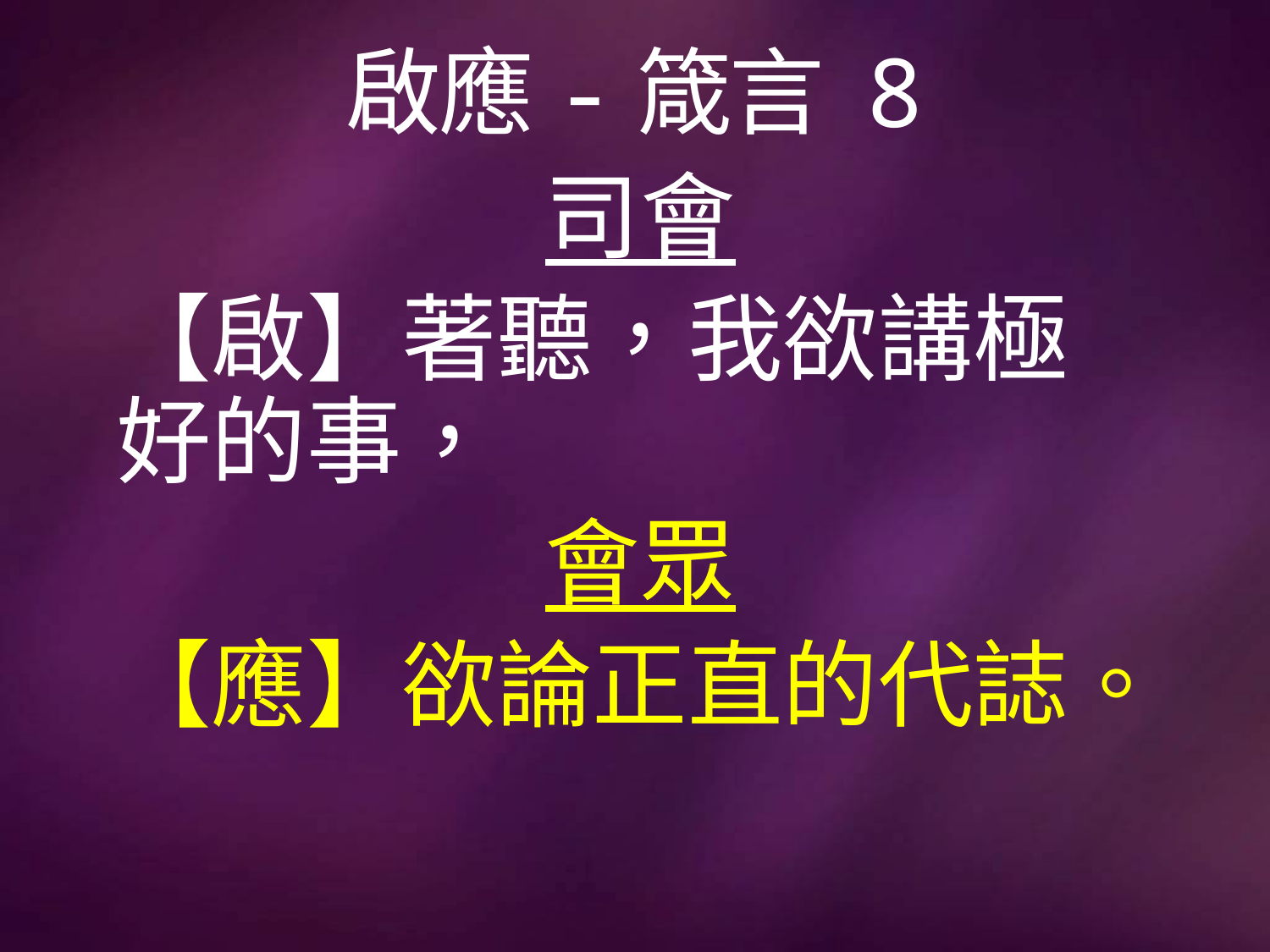

# 啟應-箴言 8
司會
【啟】著聽，我欲講極好的事，
會眾
【應】欲論正直的代誌。